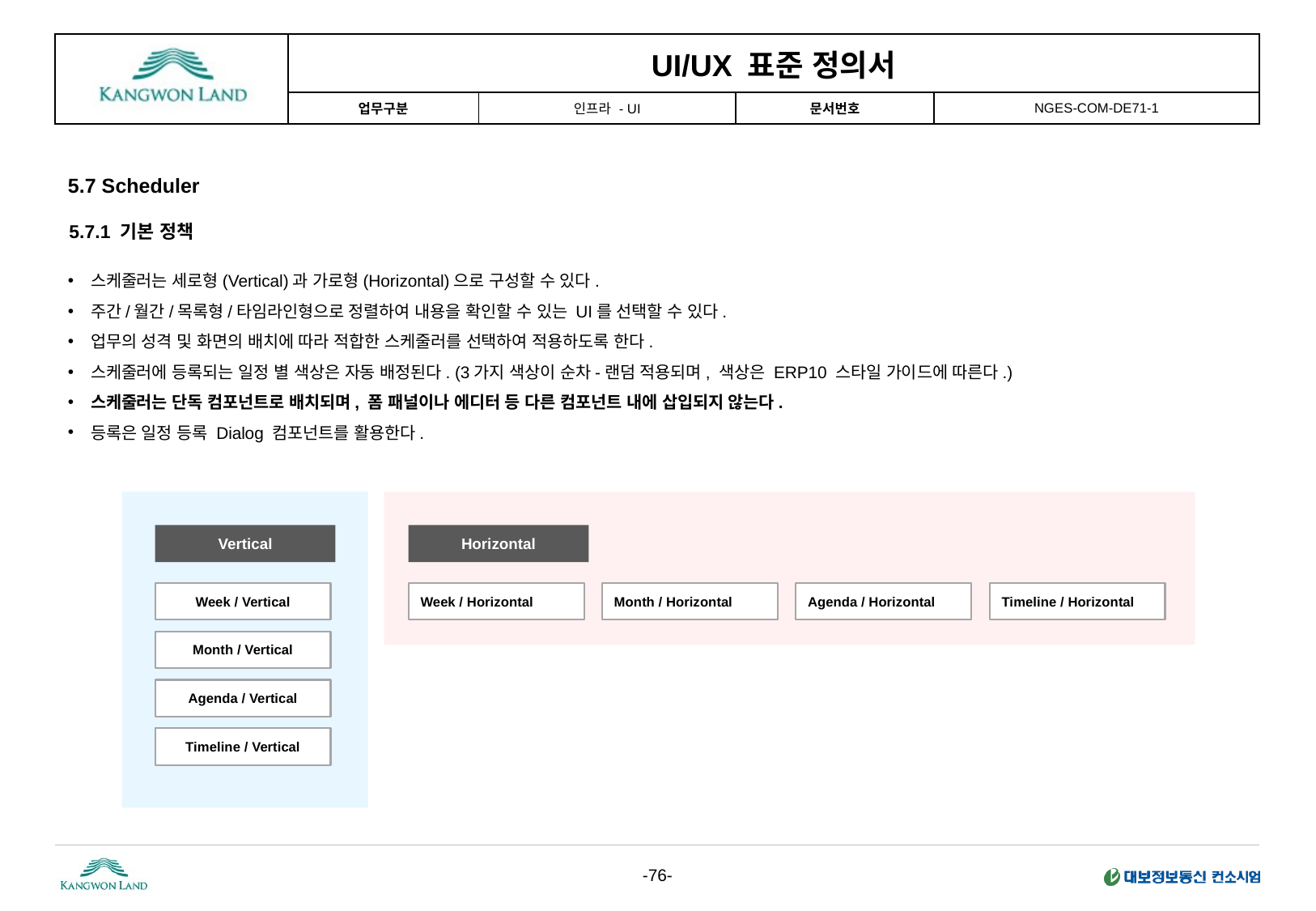

5.7 Scheduler
5.7.1 기본 정책
스케줄러는 세로형(Vertical)과 가로형(Horizontal)으로 구성할 수 있다.
주간/월간/목록형/타임라인형으로 정렬하여 내용을 확인할 수 있는 UI를 선택할 수 있다.
업무의 성격 및 화면의 배치에 따라 적합한 스케줄러를 선택하여 적용하도록 한다.
스케줄러에 등록되는 일정 별 색상은 자동 배정된다. (3가지 색상이 순차-랜덤 적용되며, 색상은 ERP10 스타일 가이드에 따른다.)
스케줄러는 단독 컴포넌트로 배치되며, 폼 패널이나 에디터 등 다른 컴포넌트 내에 삽입되지 않는다.
등록은 일정 등록 Dialog 컴포넌트를 활용한다.

Vertical
Horizontal
Week / Vertical
Week / Horizontal
Month / Horizontal
Agenda / Horizontal
Timeline / Horizontal
Month / Vertical
Agenda / Vertical
Timeline / Vertical